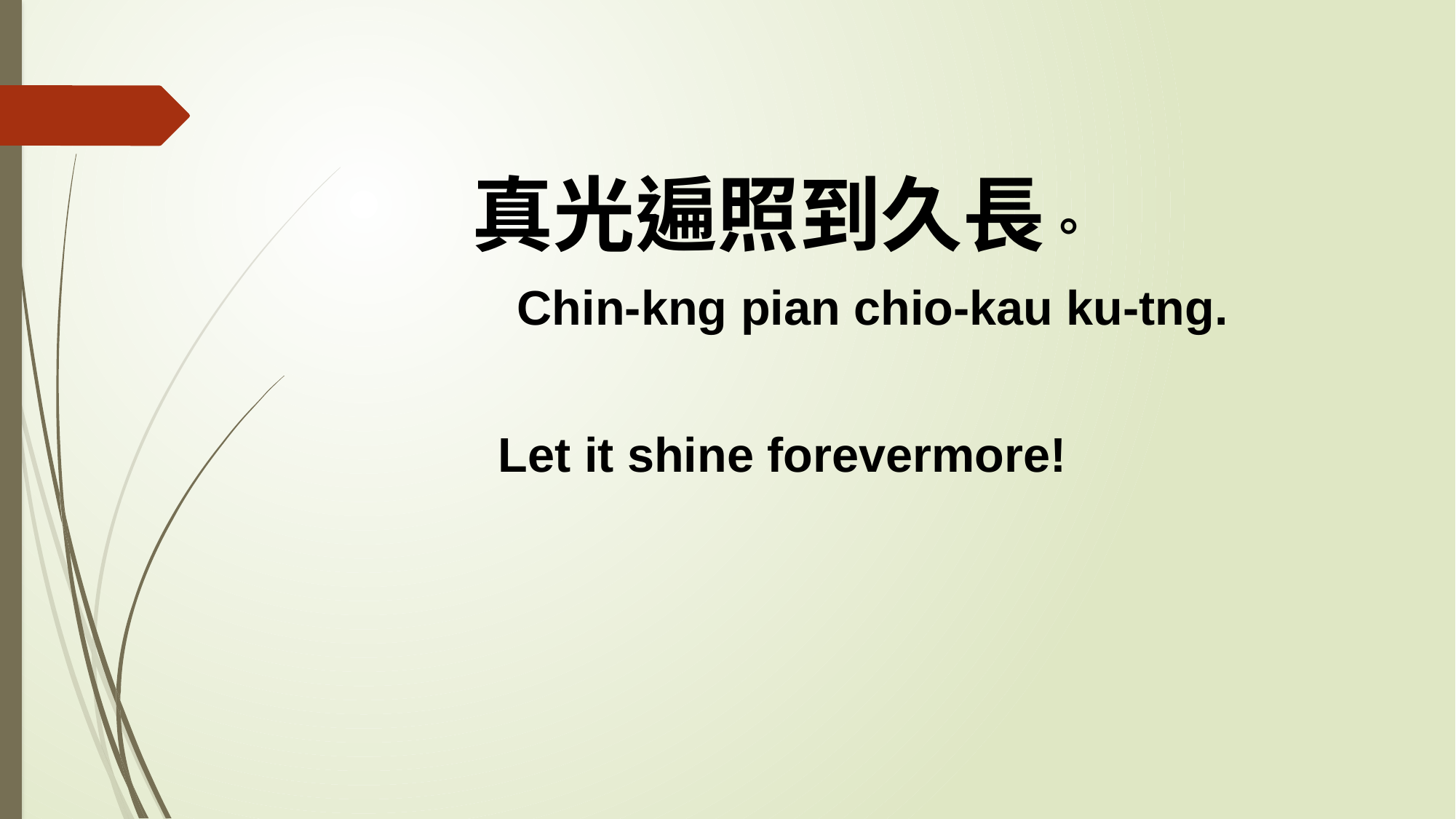

真光遍照到久長。
                   Chin-kng pian chio-kau ku-tng.

Let it shine forevermore!